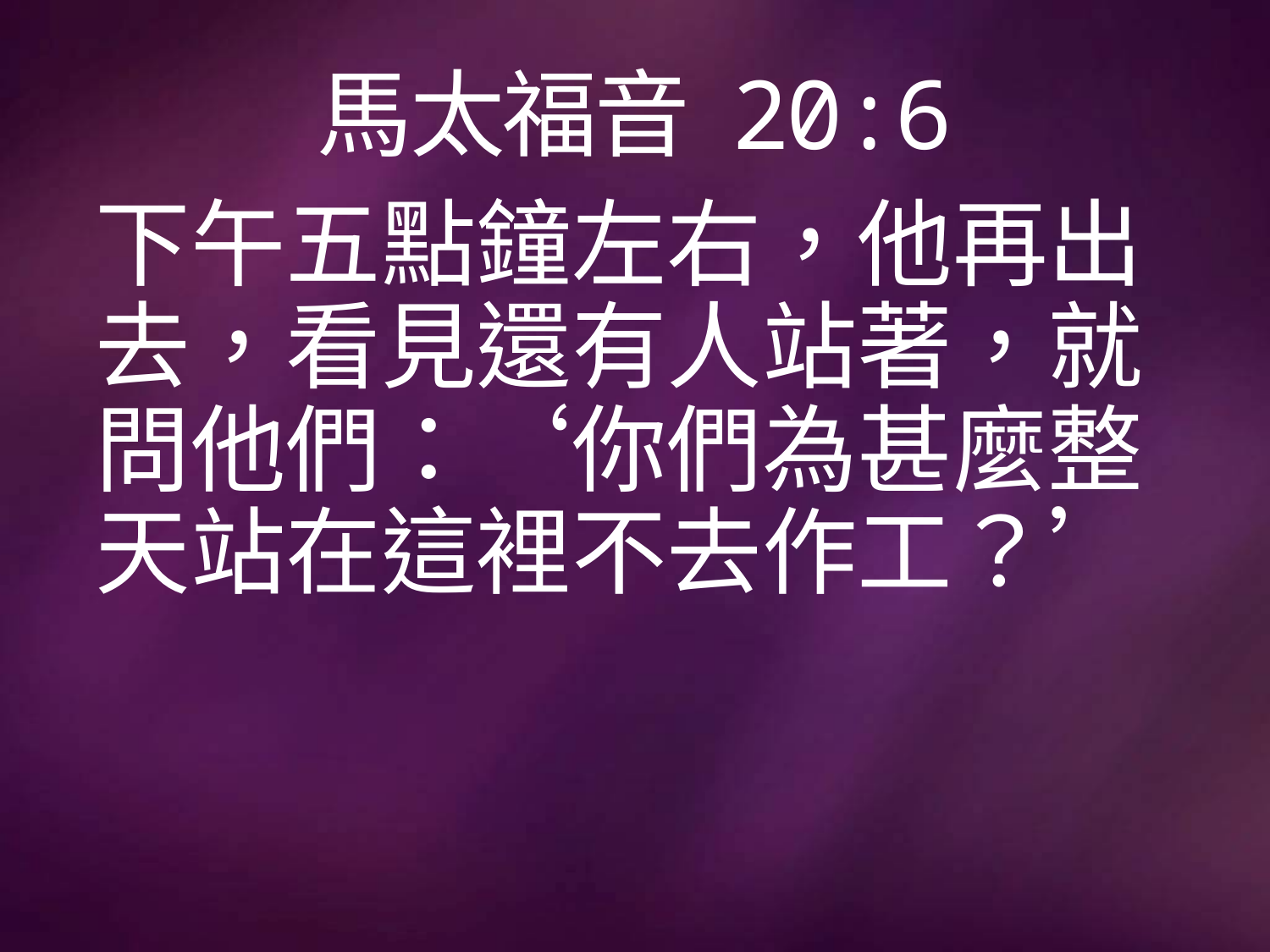

# 馬太福音 20:6
下午五點鐘左右，他再出去，看見還有人站著，就問他們：‘你們為甚麼整天站在這裡不去作工？’